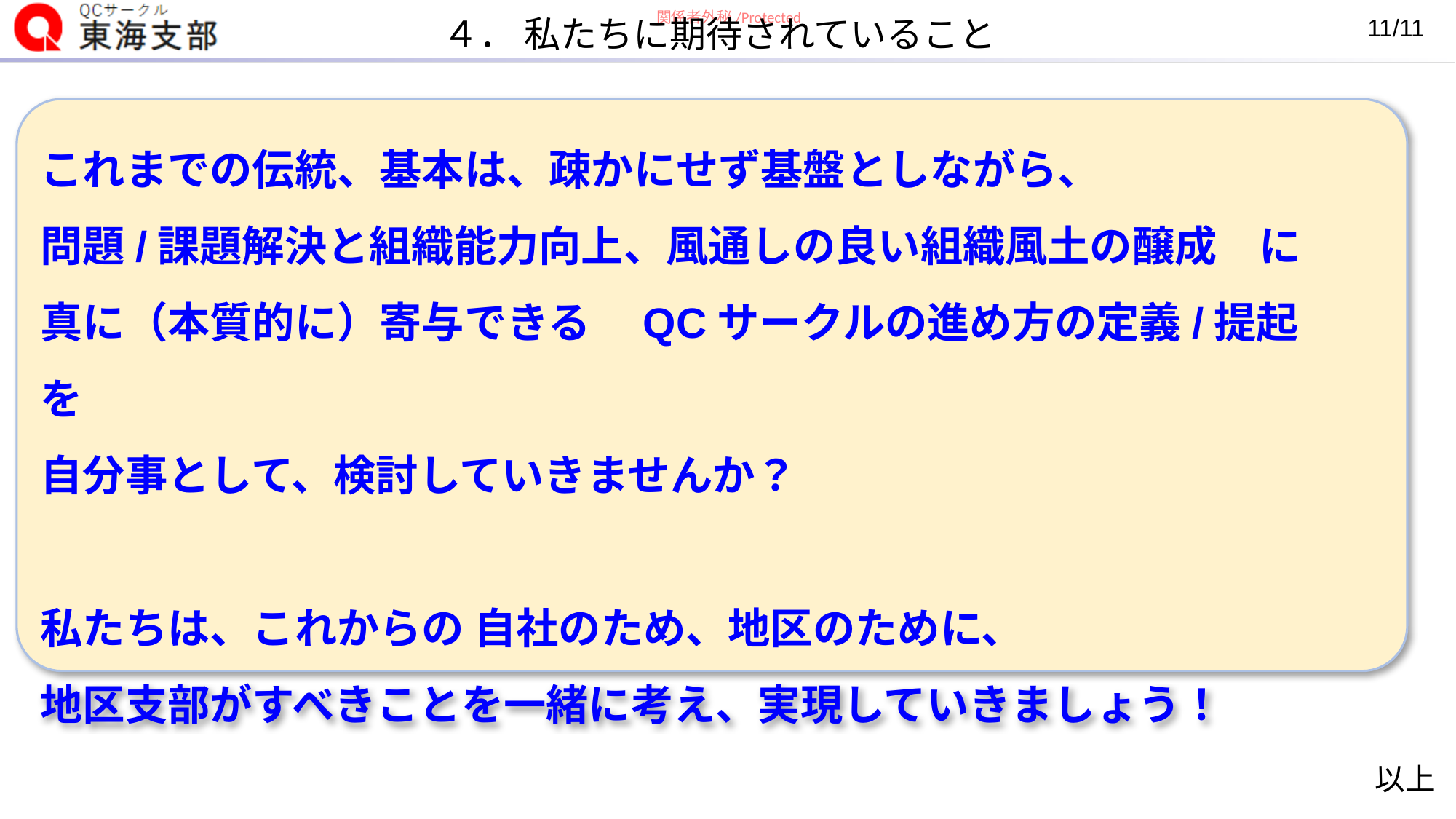

４． 私たちに期待されていること
11/11
これまでの伝統、基本は、疎かにせず基盤としながら、
問題/課題解決と組織能力向上、風通しの良い組織風土の醸成　に
真に（本質的に）寄与できる　QCサークルの進め方の定義/提起　を
自分事として、検討していきませんか？

私たちは、これからの 自社のため、地区のために、
地区支部がすべきことを一緒に考え、実現していきましょう！
以上